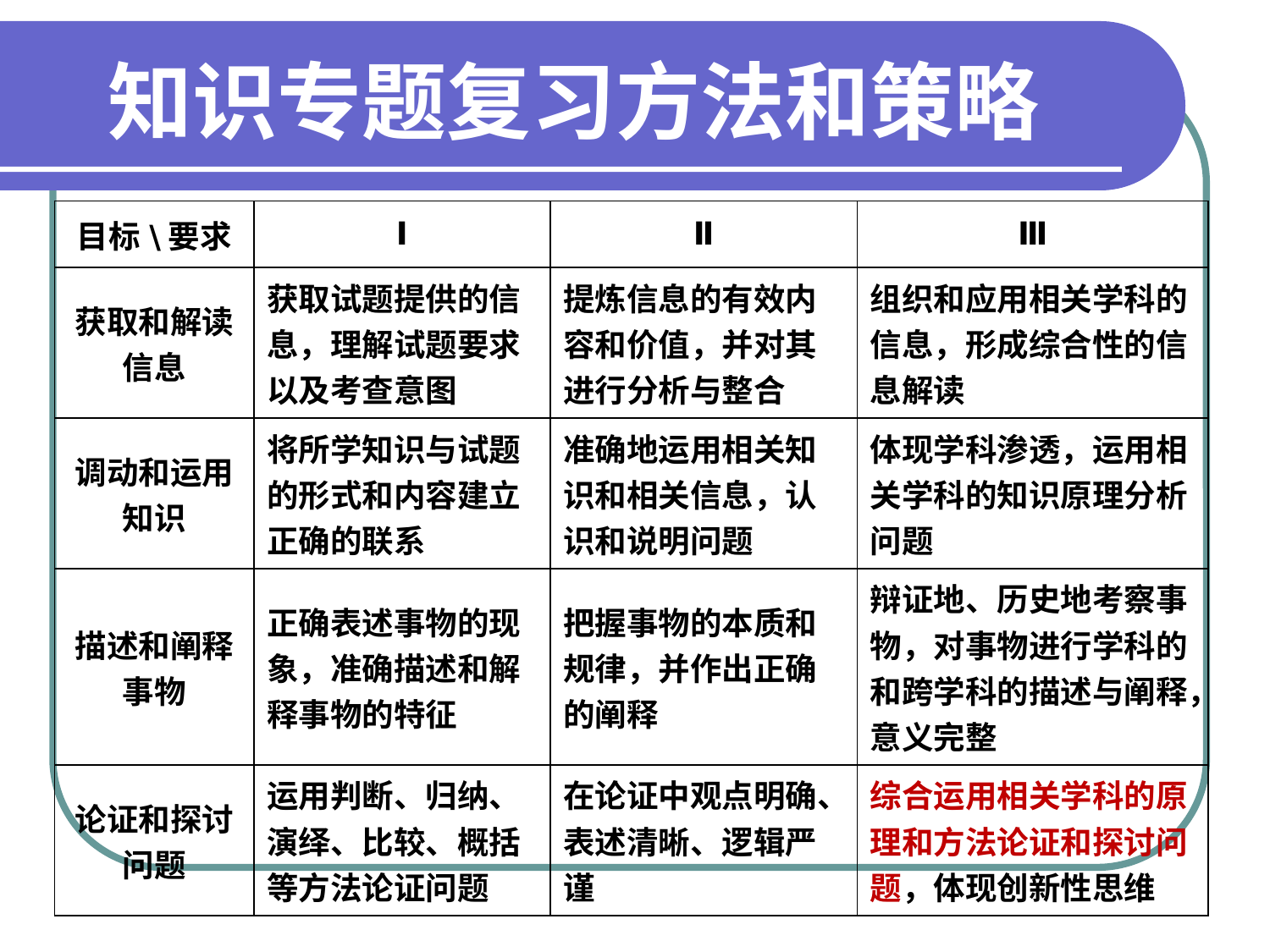

知识专题复习方法和策略
| 目标\要求 | Ⅰ | Ⅱ | Ⅲ |
| --- | --- | --- | --- |
| 获取和解读信息 | 获取试题提供的信息，理解试题要求以及考查意图 | 提炼信息的有效内容和价值，并对其进行分析与整合 | 组织和应用相关学科的信息，形成综合性的信息解读 |
| 调动和运用知识 | 将所学知识与试题的形式和内容建立正确的联系 | 准确地运用相关知识和相关信息，认识和说明问题 | 体现学科渗透，运用相关学科的知识原理分析问题 |
| 描述和阐释事物 | 正确表述事物的现象，准确描述和解释事物的特征 | 把握事物的本质和规律，并作出正确的阐释 | 辩证地、历史地考察事物，对事物进行学科的和跨学科的描述与阐释，意义完整 |
| 论证和探讨问题 | 运用判断、归纳、演绎、比较、概括等方法论证问题 | 在论证中观点明确、表述清晰、逻辑严谨 | 综合运用相关学科的原理和方法论证和探讨问题，体现创新性思维 |